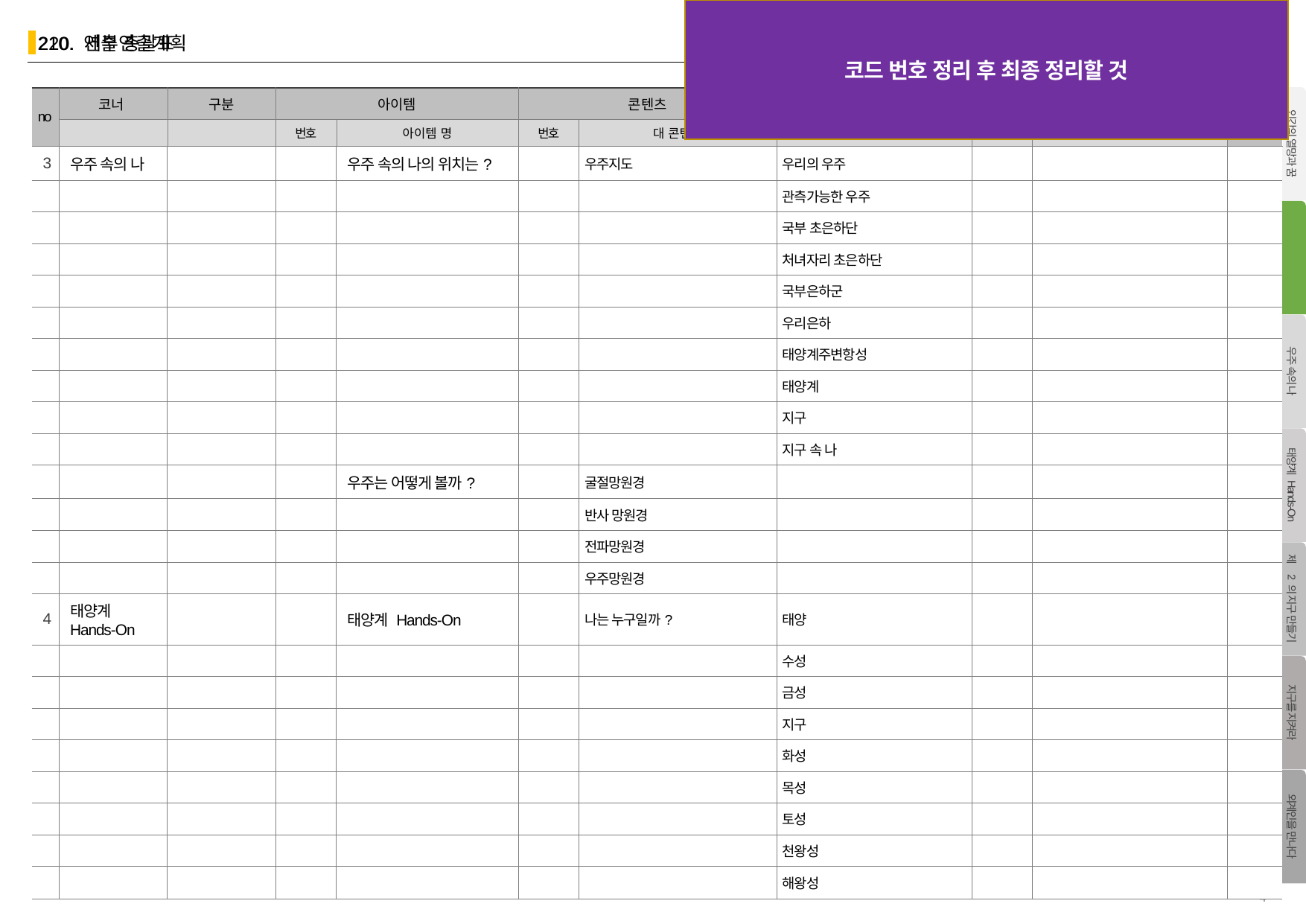

코드 번호 정리 후 최종 정리할 것
210. 연출 총괄표
| no | 코너 | 구분 | 아이템 |  | 콘텐츠 |  |  | 연출 |  | 비고 |
| --- | --- | --- | --- | --- | --- | --- | --- | --- | --- | --- |
|  |  |  | 번호 | 아이템 명 | 번호 | 대 콘텐츠 | 소콘텐츠 | 번호 | 연출 매체 |  |
| 3 | 우주 속의 나 |  |  | 우주 속의 나의 위치는? |  | 우주지도 | 우리의 우주 |  |  |  |
|  |  |  |  |  |  |  | 관측가능한 우주 |  |  |  |
|  |  |  |  |  |  |  | 국부 초은하단 |  |  |  |
|  |  |  |  |  |  |  | 처녀자리 초은하단 |  |  |  |
|  |  |  |  |  |  |  | 국부은하군 |  |  |  |
|  |  |  |  |  |  |  | 우리은하 |  |  |  |
|  |  |  |  |  |  |  | 태양계주변항성 |  |  |  |
|  |  |  |  |  |  |  | 태양계 |  |  |  |
|  |  |  |  |  |  |  | 지구 |  |  |  |
|  |  |  |  |  |  |  | 지구 속 나 |  |  |  |
|  |  |  |  | 우주는 어떻게 볼까? |  | 굴절망원경 |  |  |  |  |
|  |  |  |  |  |  | 반사 망원경 |  |  |  |  |
|  |  |  |  |  |  | 전파망원경 |  |  |  |  |
|  |  |  |  |  |  | 우주망원경 |  |  |  |  |
| 4 | 태양계 Hands-On |  |  | 태양계 Hands-On |  | 나는 누구일까? | 태양 |  |  |  |
|  |  |  |  |  |  |  | 수성 |  |  |  |
|  |  |  |  |  |  |  | 금성 |  |  |  |
|  |  |  |  |  |  |  | 지구 |  |  |  |
|  |  |  |  |  |  |  | 화성 |  |  |  |
|  |  |  |  |  |  |  | 목성 |  |  |  |
|  |  |  |  |  |  |  | 토성 |  |  |  |
|  |  |  |  |  |  |  | 천왕성 |  |  |  |
|  |  |  |  |  |  |  | 해왕성 |  |  |  |
4